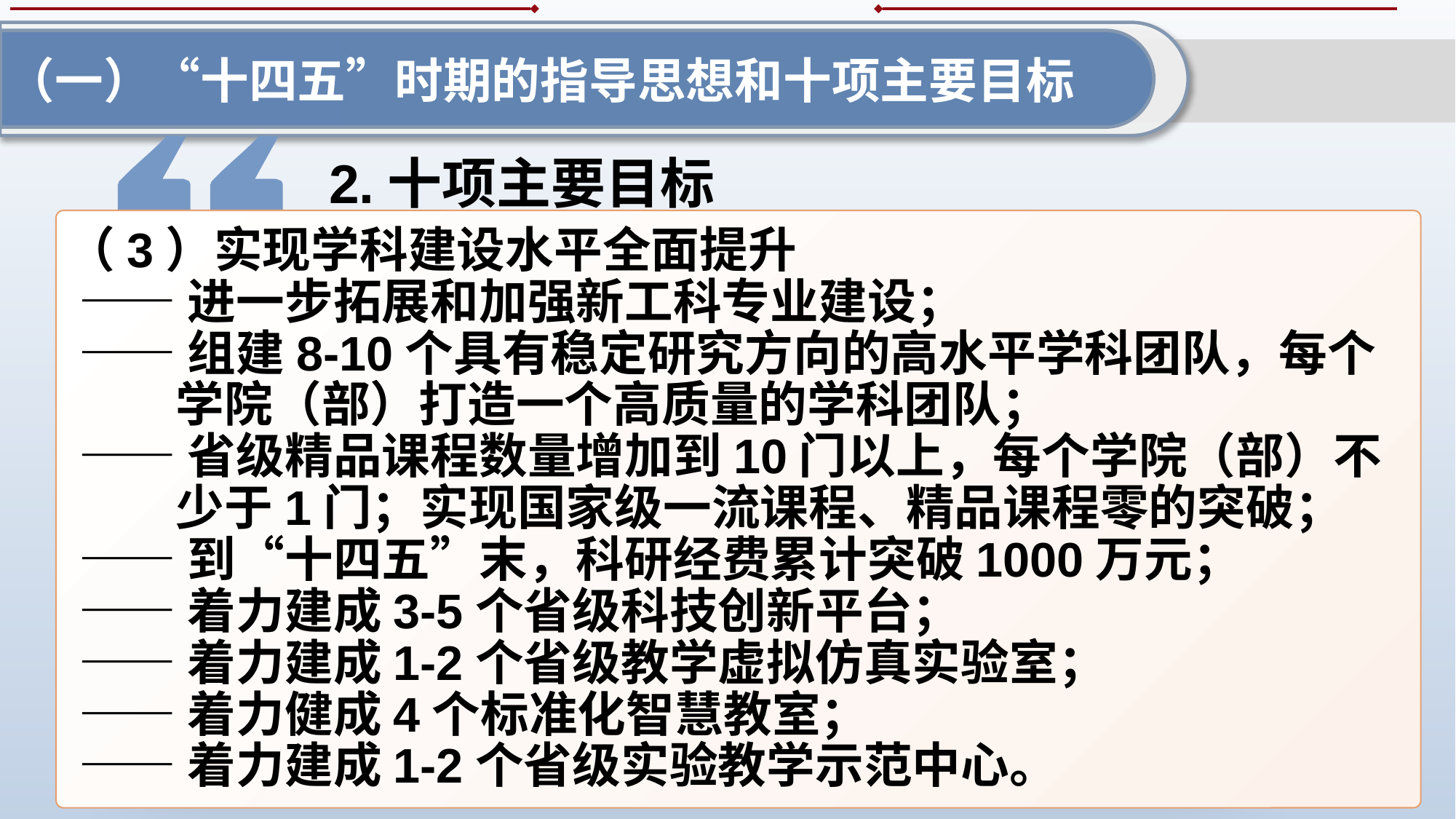

（一）“十四五”时期的指导思想和十项主要目标

2.十项主要目标
（3）实现学科建设水平全面提升
——进一步拓展和加强新工科专业建设；
——组建8-10个具有稳定研究方向的高水平学科团队，每个学院（部）打造一个高质量的学科团队；
——省级精品课程数量增加到10门以上，每个学院（部）不少于1门；实现国家级一流课程、精品课程零的突破；
——到“十四五”末，科研经费累计突破1000万元；
——着力建成3-5个省级科技创新平台；
——着力建成1-2个省级教学虚拟仿真实验室；
——着力健成4个标准化智慧教室；
——着力建成1-2个省级实验教学示范中心。